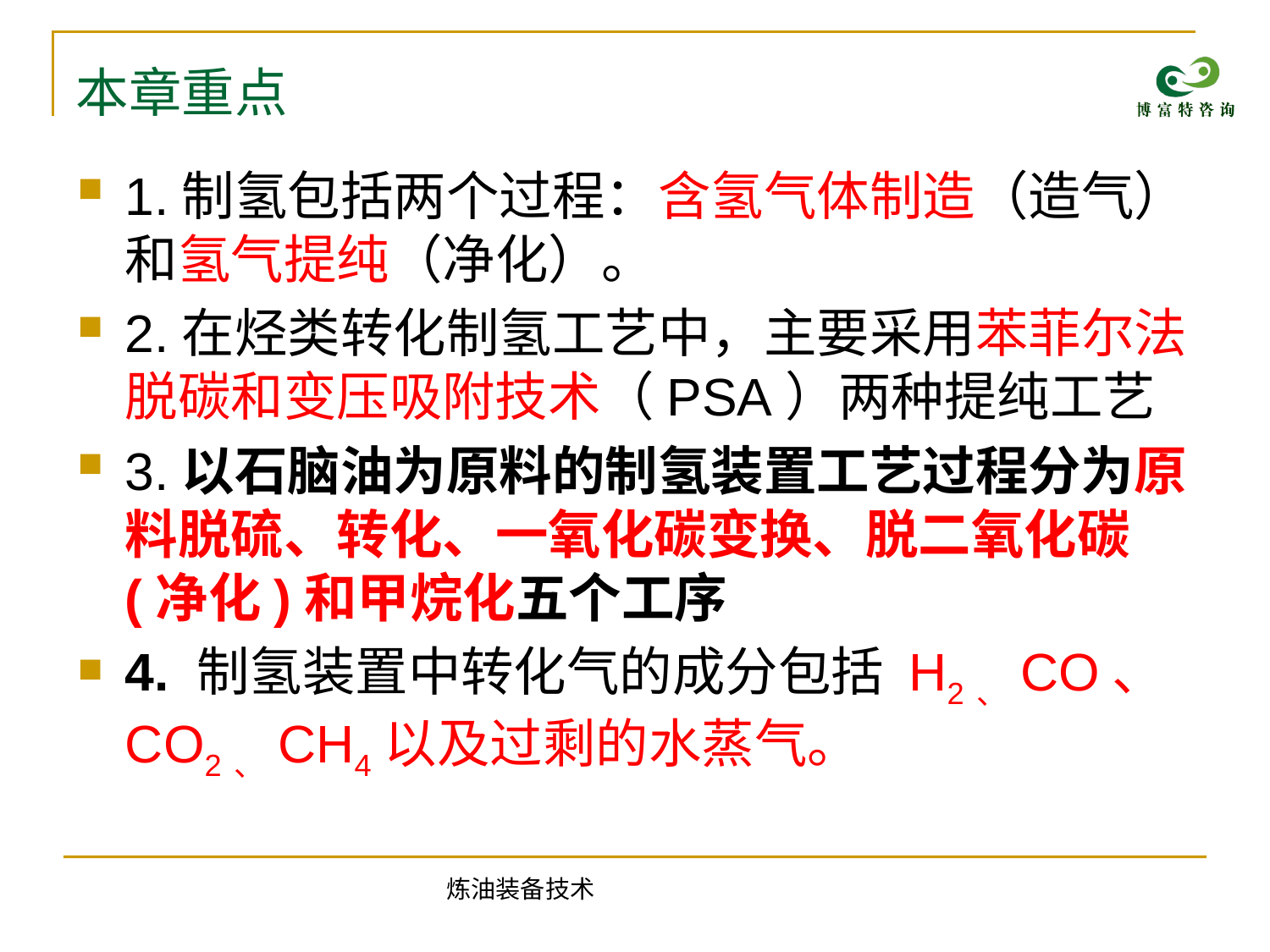

# 本章重点
1.制氢包括两个过程：含氢气体制造（造气）和氢气提纯（净化）。
2.在烃类转化制氢工艺中，主要采用苯菲尔法脱碳和变压吸附技术（PSA）两种提纯工艺
3.以石脑油为原料的制氢装置工艺过程分为原料脱硫、转化、一氧化碳变换、脱二氧化碳(净化)和甲烷化五个工序
4. 制氢装置中转化气的成分包括 H2、CO、CO2、CH4以及过剩的水蒸气。

28
炼油装备技术